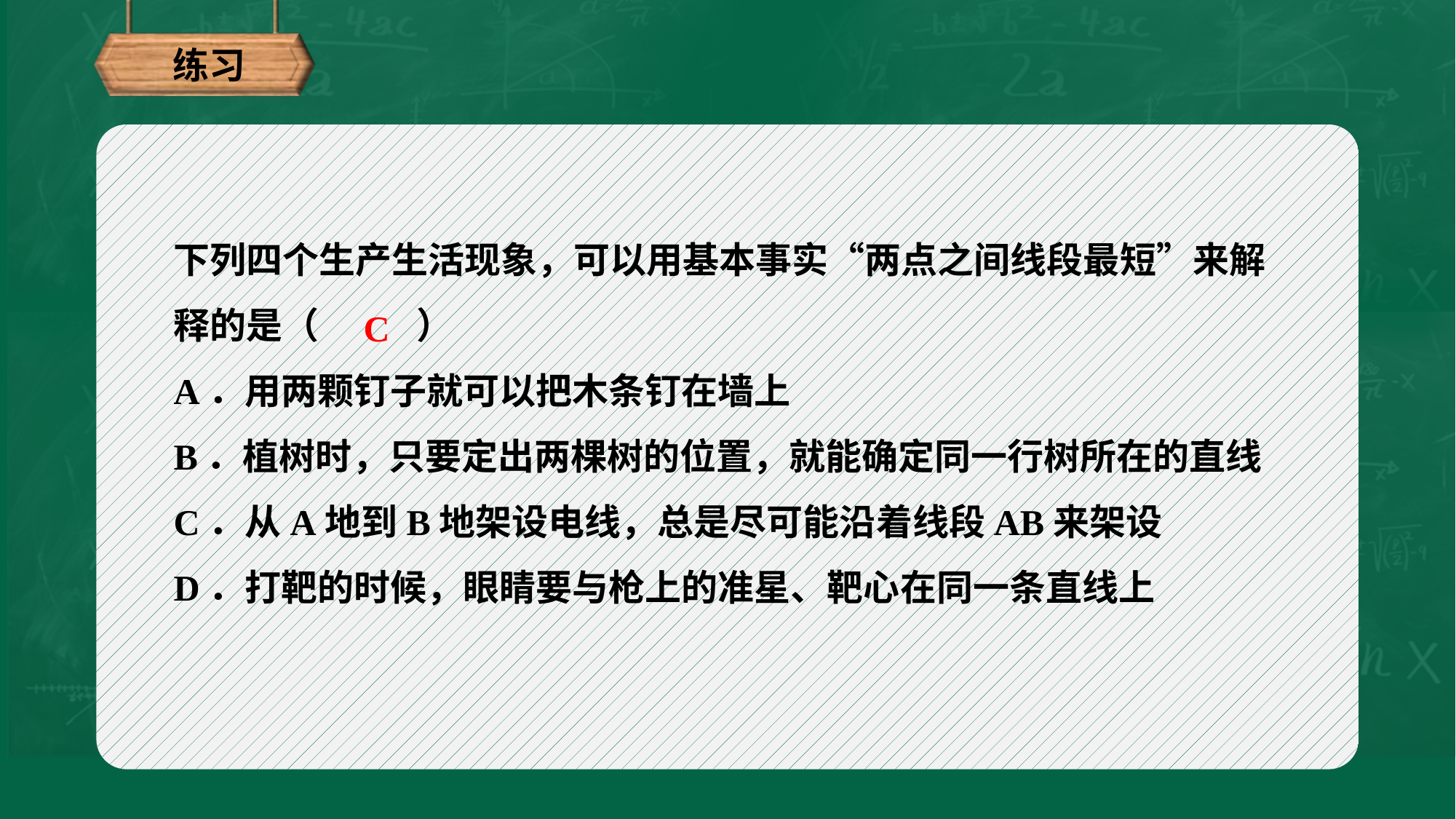

练习
下列四个生产生活现象，可以用基本事实“两点之间线段最短”来解释的是（　   　）
A．用两颗钉子就可以把木条钉在墙上
B．植树时，只要定出两棵树的位置，就能确定同一行树所在的直线
C．从A地到B地架设电线，总是尽可能沿着线段AB来架设
D．打靶的时候，眼睛要与枪上的准星、靶心在同一条直线上
C